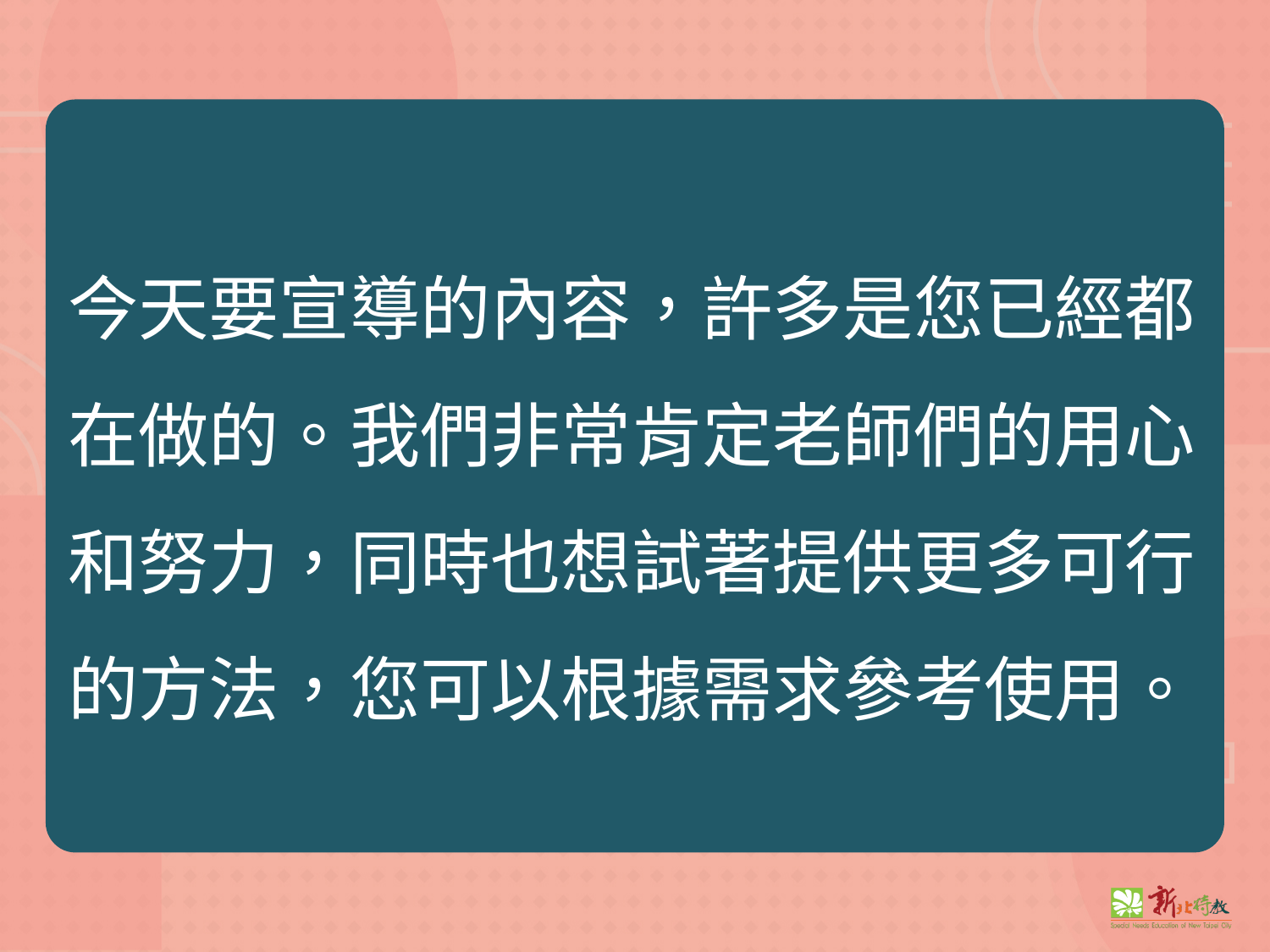

今天要宣導的內容，許多是您已經都在做的。我們非常肯定老師們的用心和努力，同時也想試著提供更多可行的方法，您可以根據需求參考使用。